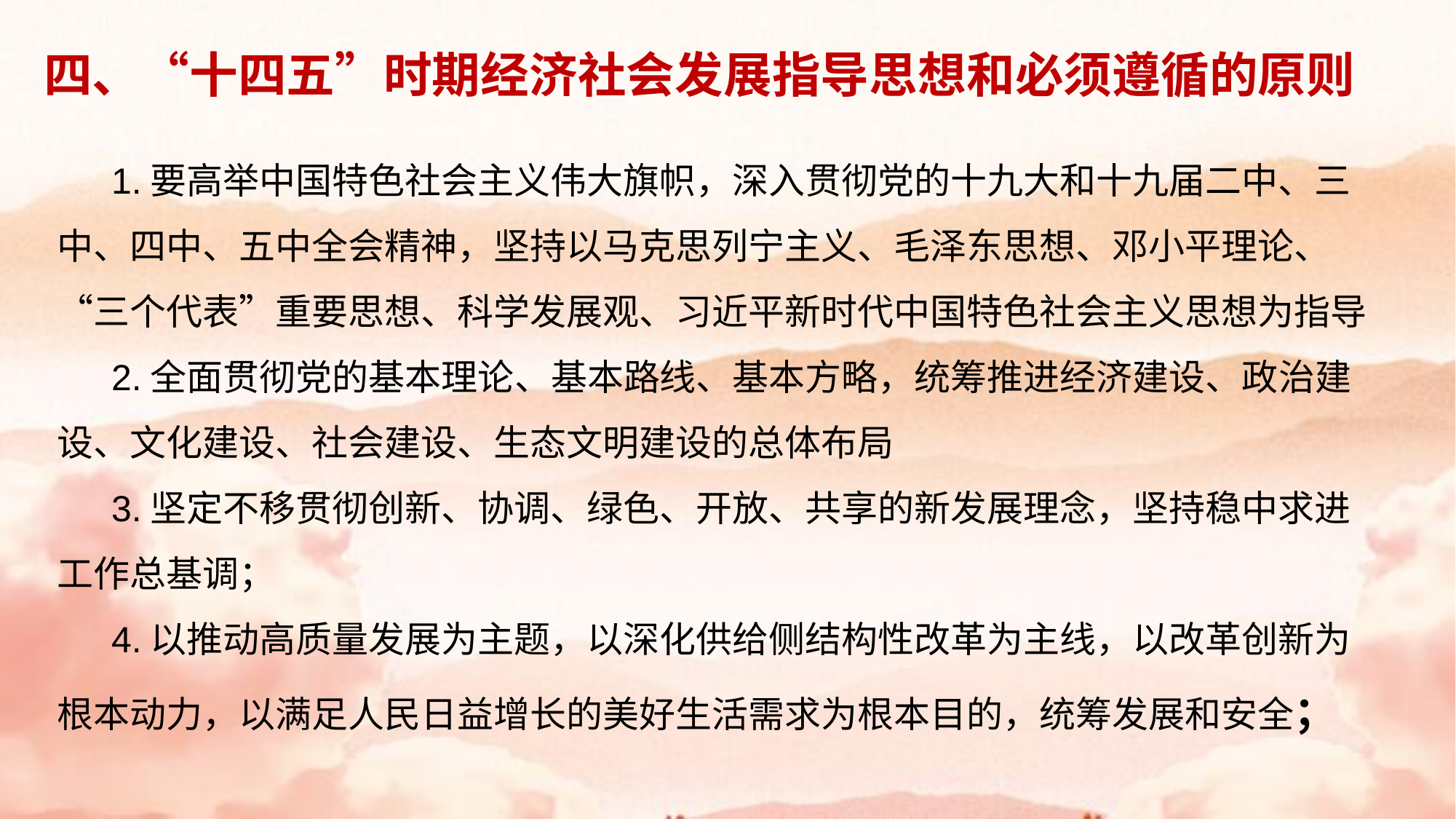

四、“十四五”时期经济社会发展指导思想和必须遵循的原则
1.要高举中国特色社会主义伟大旗帜，深入贯彻党的十九大和十九届二中、三中、四中、五中全会精神，坚持以马克思列宁主义、毛泽东思想、邓小平理论、“三个代表”重要思想、科学发展观、习近平新时代中国特色社会主义思想为指导
2.全面贯彻党的基本理论、基本路线、基本方略，统筹推进经济建设、政治建设、文化建设、社会建设、生态文明建设的总体布局
3.坚定不移贯彻创新、协调、绿色、开放、共享的新发展理念，坚持稳中求进工作总基调；
4.以推动高质量发展为主题，以深化供给侧结构性改革为主线，以改革创新为根本动力，以满足人民日益增长的美好生活需求为根本目的，统筹发展和安全；